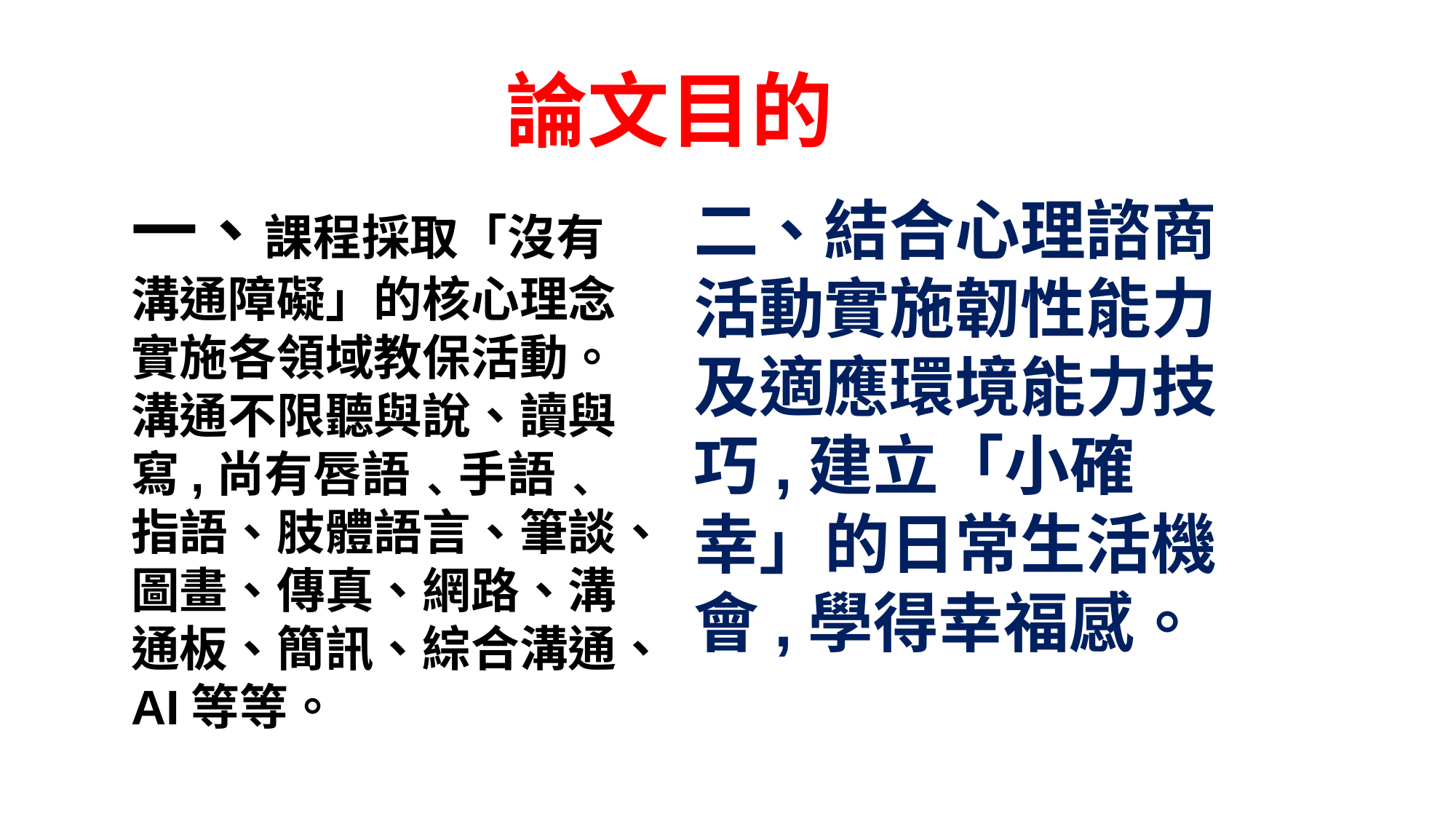

# 論文目的
一、課程採取「沒有溝通障礙」的核心理念實施各領域教保活動。溝通不限聽與說、讀與寫,尚有唇語﹑手語﹑指語、肢體語言、筆談、圖畫、傳真、網路、溝通板、簡訊、綜合溝通、AI等等。

二、結合心理諮商活動實施韌性能力及適應環境能力技巧,建立「小確幸」的日常生活機會,學得幸福感。